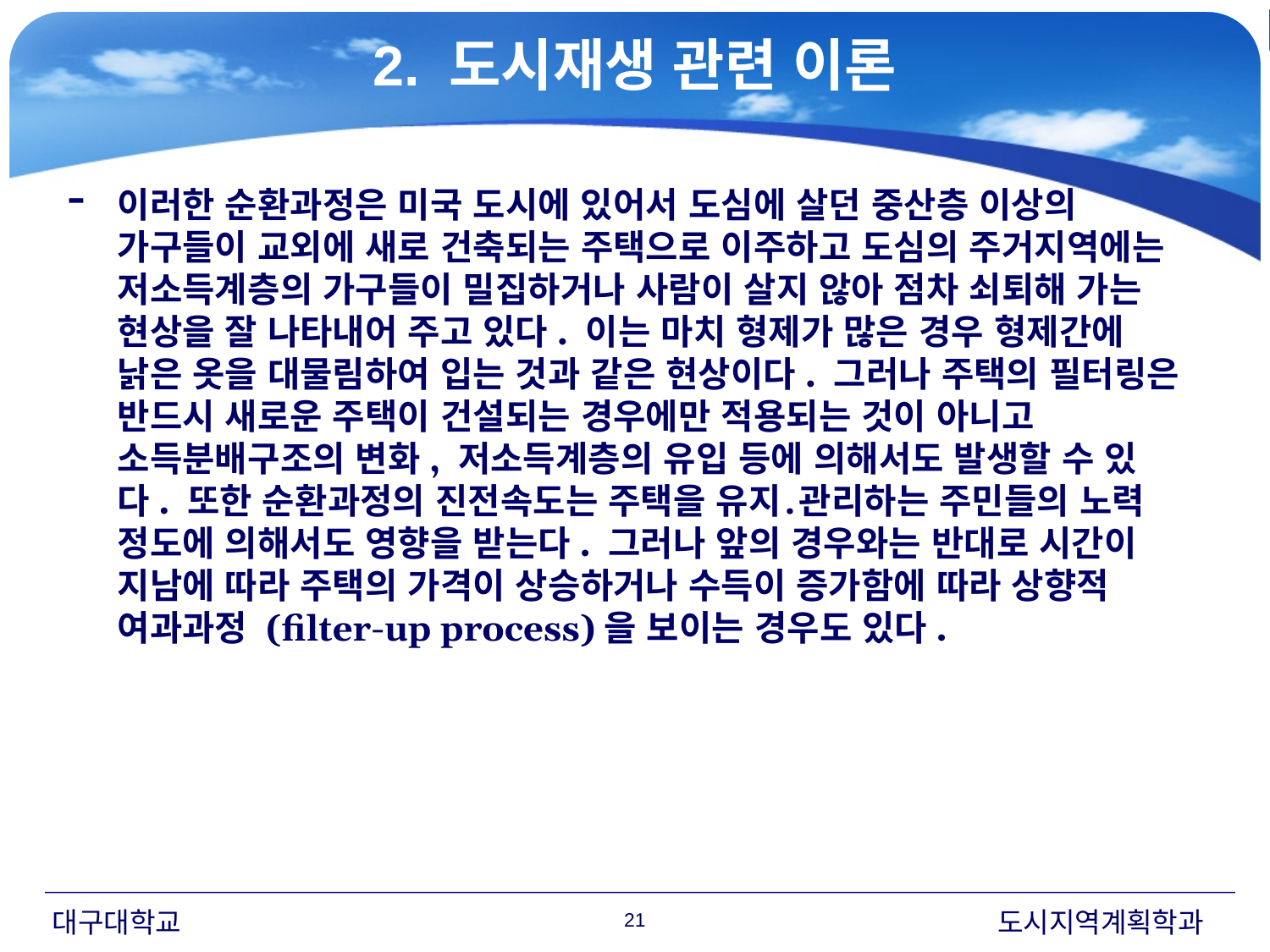

2. 도시재생 관련 이론
이러한 순환과정은 미국 도시에 있어서 도심에 살던 중산층 이상의 가구들이 교외에 새로 건축되는 주택으로 이주하고 도심의 주거지역에는 저소득계층의 가구들이 밀집하거나 사람이 살지 않아 점차 쇠퇴해 가는 현상을 잘 나타내어 주고 있다. 이는 마치 형제가 많은 경우 형제간에 낡은 옷을 대물림하여 입는 것과 같은 현상이다. 그러나 주택의 필터링은 반드시 새로운 주택이 건설되는 경우에만 적용되는 것이 아니고 소득분배구조의 변화, 저소득계층의 유입 등에 의해서도 발생할 수 있다. 또한 순환과정의 진전속도는 주택을 유지․관리하는 주민들의 노력 정도에 의해서도 영향을 받는다. 그러나 앞의 경우와는 반대로 시간이 지남에 따라 주택의 가격이 상승하거나 수득이 증가함에 따라 상향적 여과과정 (filter-up process)을 보이는 경우도 있다.